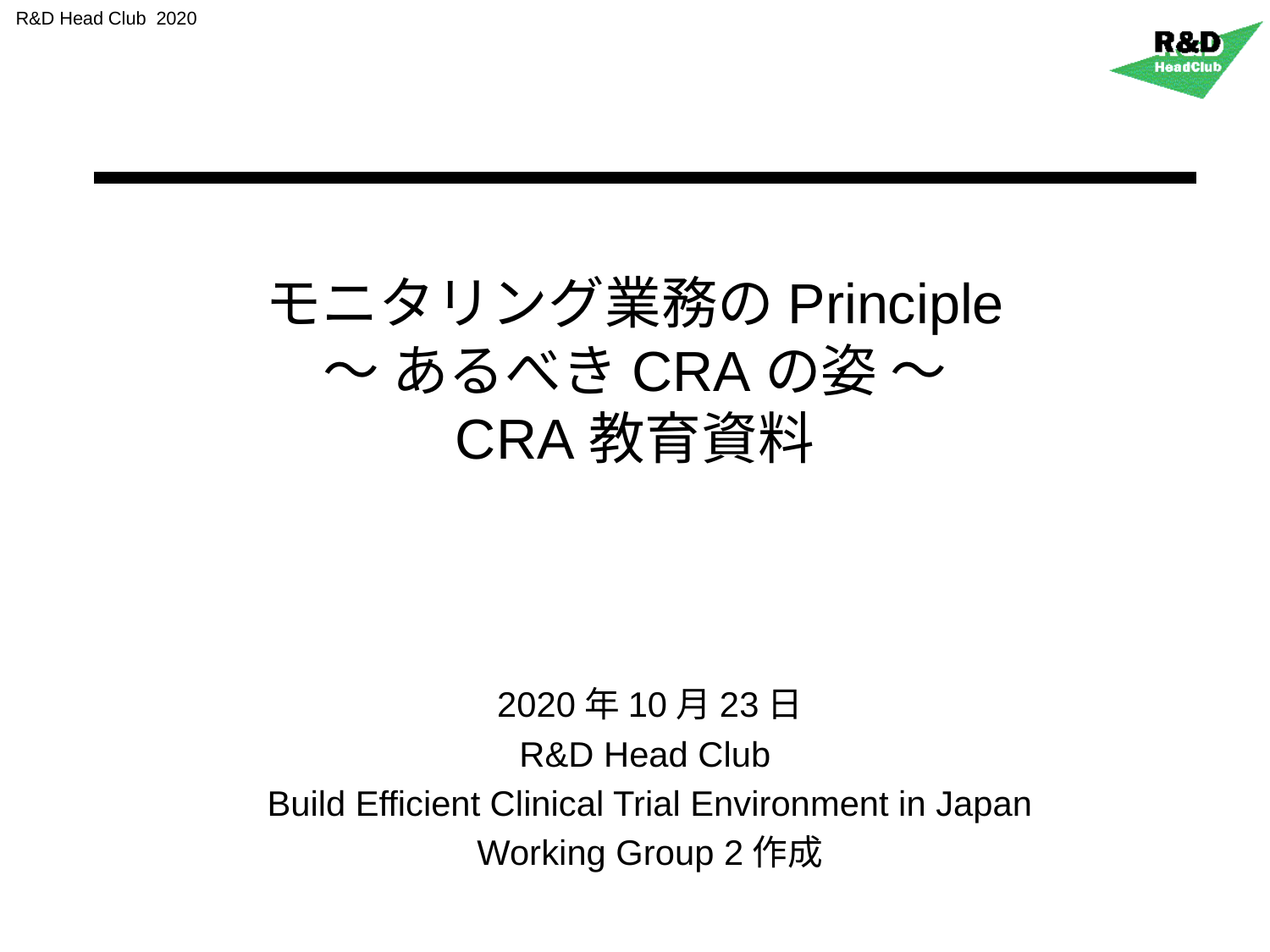

R&D Head Club  2020
# モニタリング業務のPrinciple ～ あるべきCRAの姿 ～ CRA教育資料
2020年10月23日
R&D Head Club
Build Efficient Clinical Trial Environment in Japan
Working Group 2作成